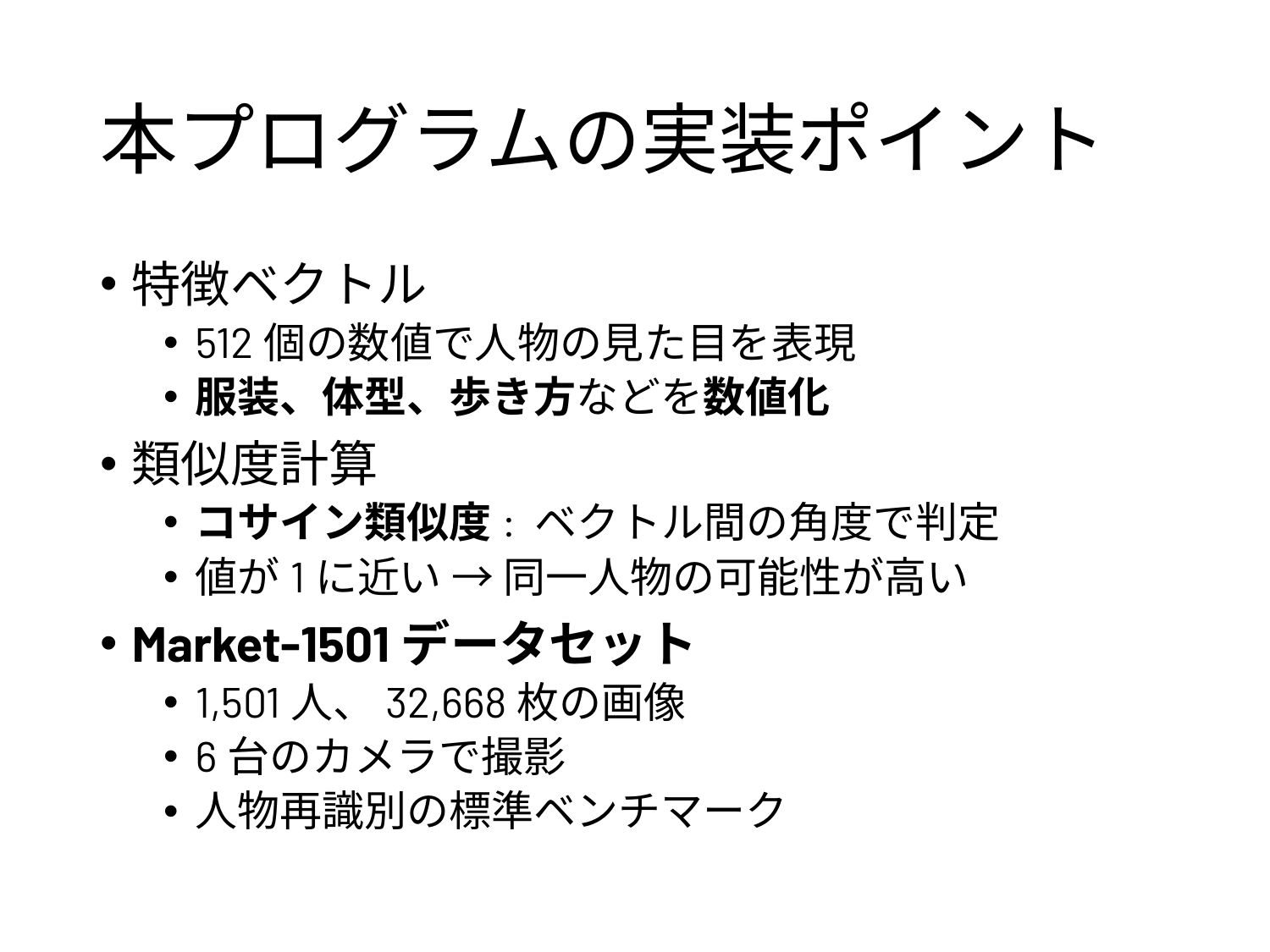

# 本プログラムの実装ポイント
特徴ベクトル
512個の数値で人物の見た目を表現
服装、体型、歩き方などを数値化
類似度計算
コサイン類似度: ベクトル間の角度で判定
値が1に近い → 同一人物の可能性が高い
Market-1501データセット
1,501人、32,668枚の画像
6台のカメラで撮影
人物再識別の標準ベンチマーク